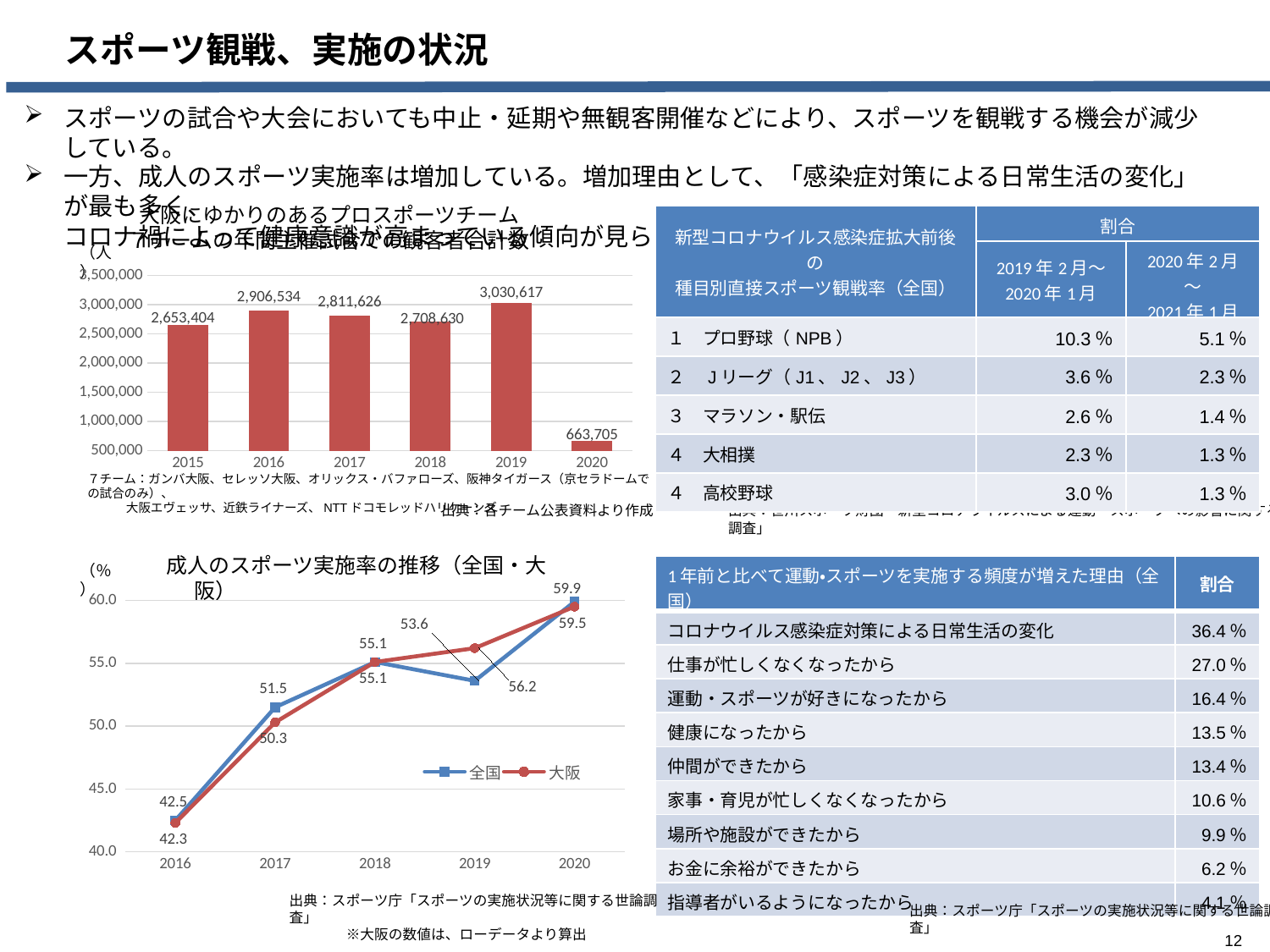

スポーツ観戦、実施の状況
スポーツの試合や大会においても中止・延期や無観客開催などにより、スポーツを観戦する機会が減少している。
一方、成人のスポーツ実施率は増加している。増加理由として、「感染症対策による日常生活の変化」が最も多く、
コロナ禍によって健康意識が高まっている傾向が見られる。
大阪にゆかりのあるプロスポーツチーム
７チームの年間主催試合での観客者合計数
| 新型コロナウイルス感染症拡大前後の 種目別直接スポーツ観戦率（全国） | 割合 |  |
| --- | --- | --- |
|  | 2019年2月～ 2020年1月 | 2020年2月～ 2021年1月 |
| １　プロ野球（NPB） | 10.3％ | 5.1％ |
| ２　Jリーグ（J1、J2、J3） | 3.6％ | 2.3％ |
| ３　マラソン・駅伝 | 2.6％ | 1.4％ |
| ４　大相撲 | 2.3％ | 1.3％ |
| ４　高校野球 | 3.0％ | 1.3％ |
（人）

### Chart

| Category |  |
|---|---|
| 2015 | 2653404.0 |
| 2016 | 2906534.0 |
| 2017 | 2811626.0 |
| 2018 | 2708630.0 |
| 2019 | 3030617.0 |
| 2020 | 663705.0 |
７チーム：ガンバ大阪、セレッソ大阪、オリックス・バファローズ、阪神タイガース（京セラドームでの試合のみ）、
             大阪エヴェッサ、近鉄ライナーズ、NTTドコモレッドハリケーンズ
出典：各チーム公表資料より作成
出典：笹川スポーツ財団「新型コロナウイルスによる運動・スポーツへの影響に関する全国調査」
成人のスポーツ実施率の推移（全国・大阪）
（％）
| 1年前と比べて運動・スポーツを実施する頻度が増えた理由（全国） | 割合 |
| --- | --- |
| コロナウイルス感染症対策による日常生活の変化 | 36.4％ |
| 仕事が忙しくなくなったから | 27.0％ |
| 運動・スポーツが好きになったから | 16.4％ |
| 健康になったから | 13.5％ |
| 仲間ができたから | 13.4％ |
| 家事・育児が忙しくなくなったから | 10.6％ |
| 場所や施設ができたから | 9.9％ |
| お金に余裕ができたから | 6.2％ |
| 指導者がいるようになったから | 4.1％ |

### Chart

| Category | 全国 | 大阪 |
|---|---|---|
| 2016 | 42.5 | 42.3 |
| 2017 | 51.5 | 50.3 |
| 2018 | 55.1 | 55.1 |
| 2019 | 53.6 | 56.2 |
| 2020 | 59.9 | 59.5 |
出典：スポーツ庁「スポーツの実施状況等に関する世論調査」
　　　　※大阪の数値は、ローデータより算出
出典：スポーツ庁「スポーツの実施状況等に関する世論調査」
12